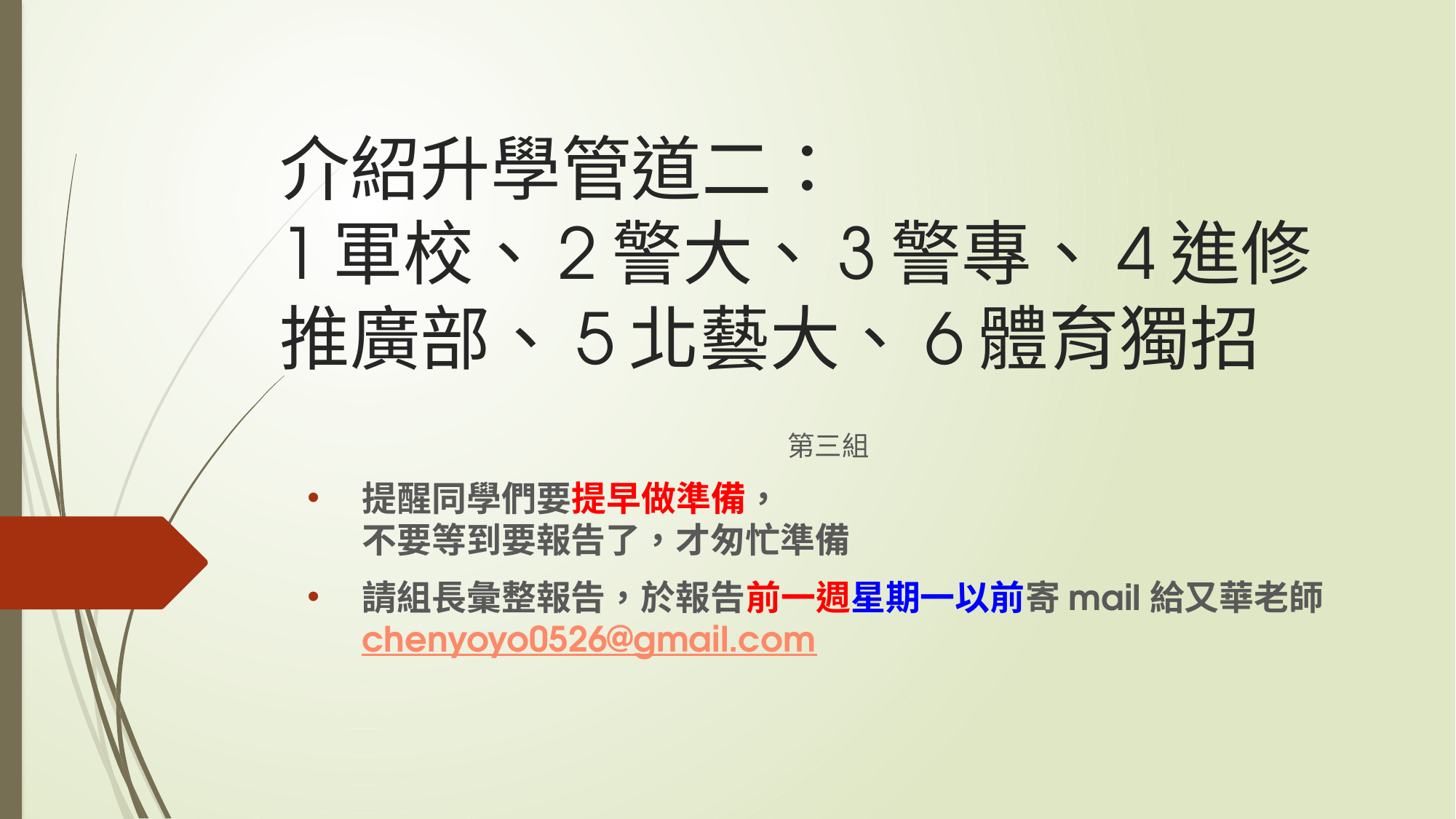

# 介紹升學管道二： 1軍校、2警大、3警專、4進修推廣部、5北藝大、6體育獨招
第三組
提醒同學們要提早做準備，
不要等到要報告了，才匆忙準備
請組長彙整報告，於報告前一週星期一以前寄mail給又華老師chenyoyo0526@gmail.com